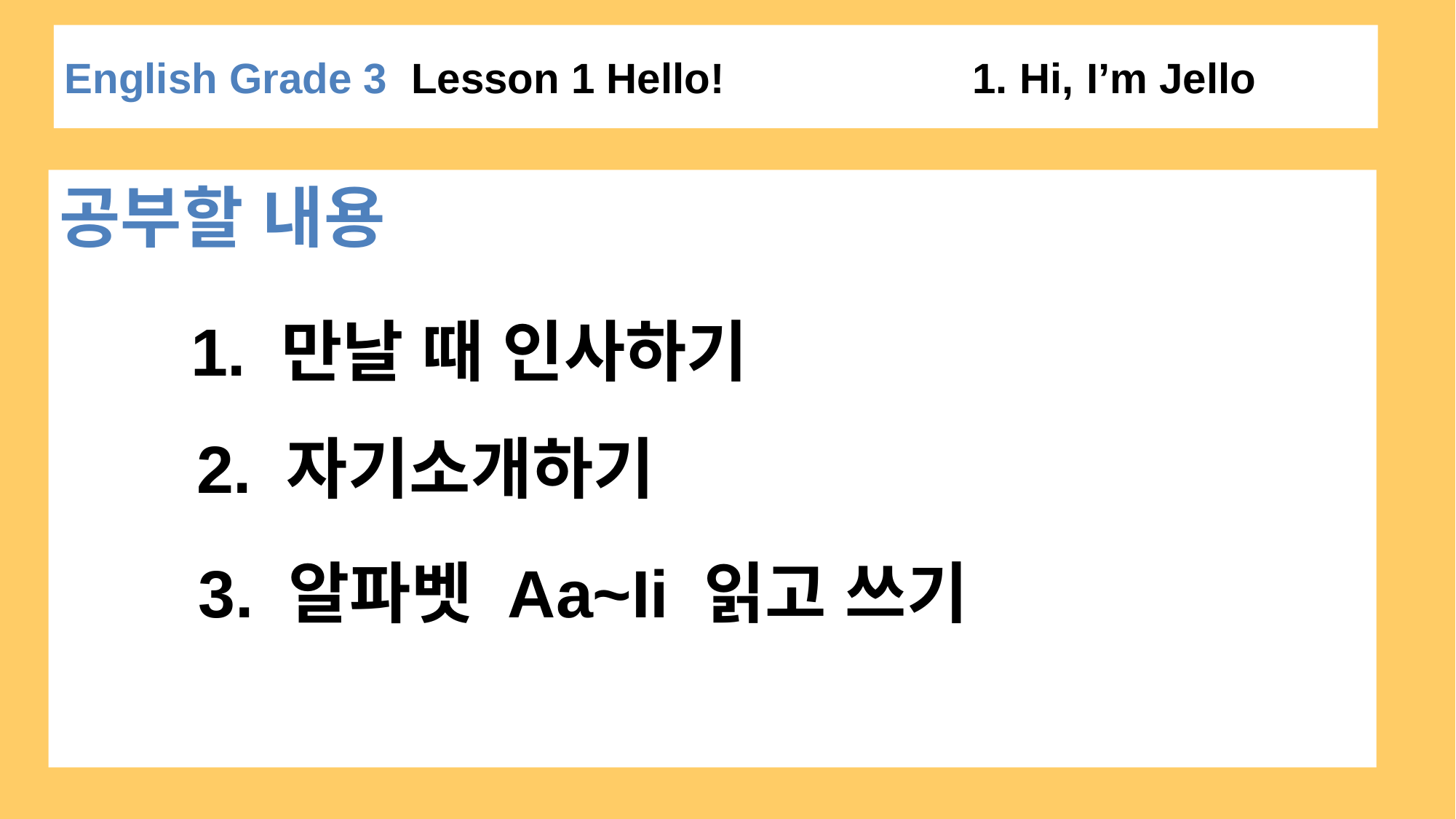

# English Grade 3  Lesson 1 Hello!                     1. Hi, I’m Jello
공부할 내용
1. 만날 때 인사하기
2. 자기소개하기
3. 알파벳 Aa~Ii 읽고 쓰기